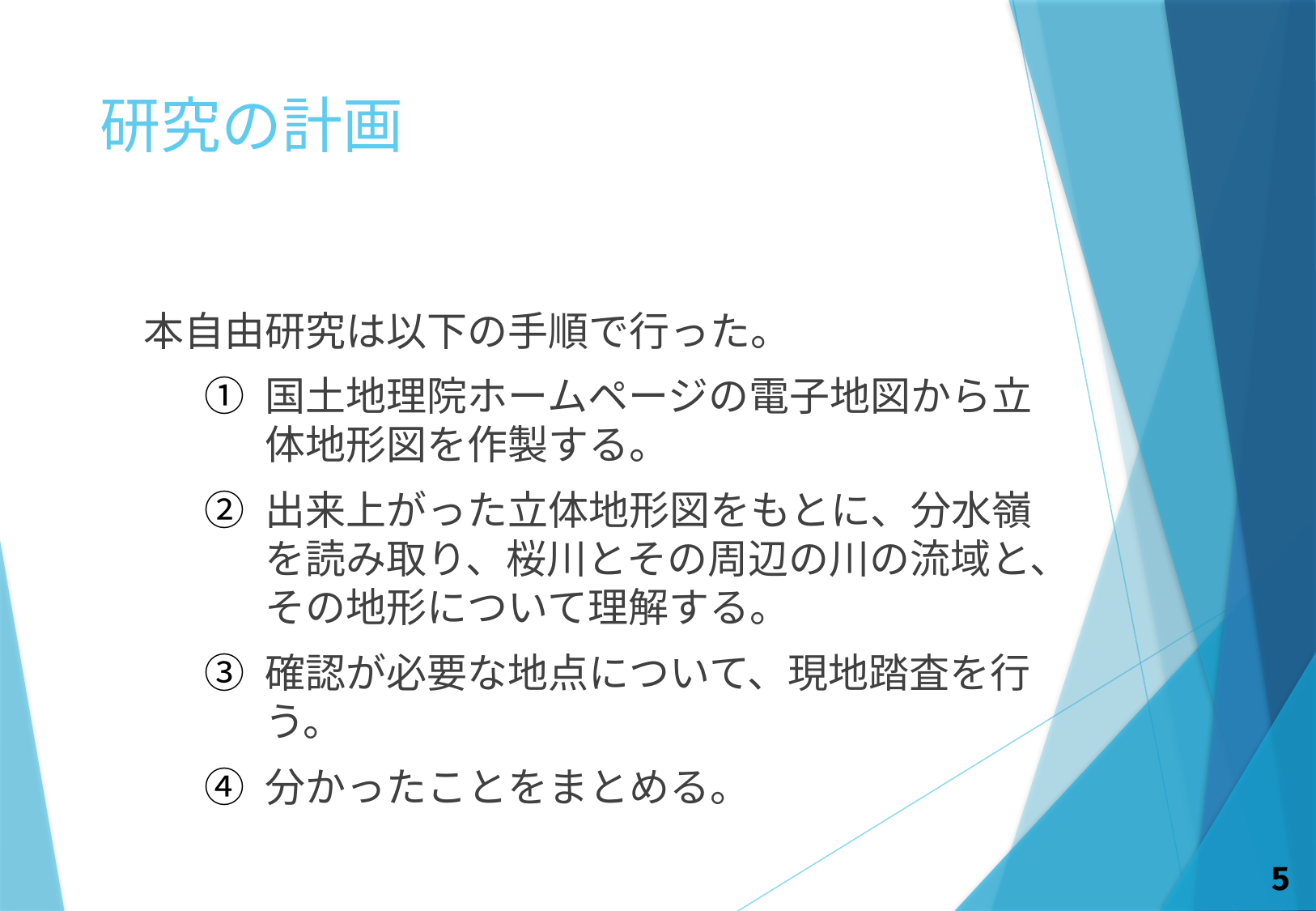

# 研究の計画
本自由研究は以下の手順で行った。
国土地理院ホームページの電子地図から立体地形図を作製する。
出来上がった立体地形図をもとに、分水嶺を読み取り、桜川とその周辺の川の流域と、その地形について理解する。
確認が必要な地点について、現地踏査を行う。
分かったことをまとめる。

5